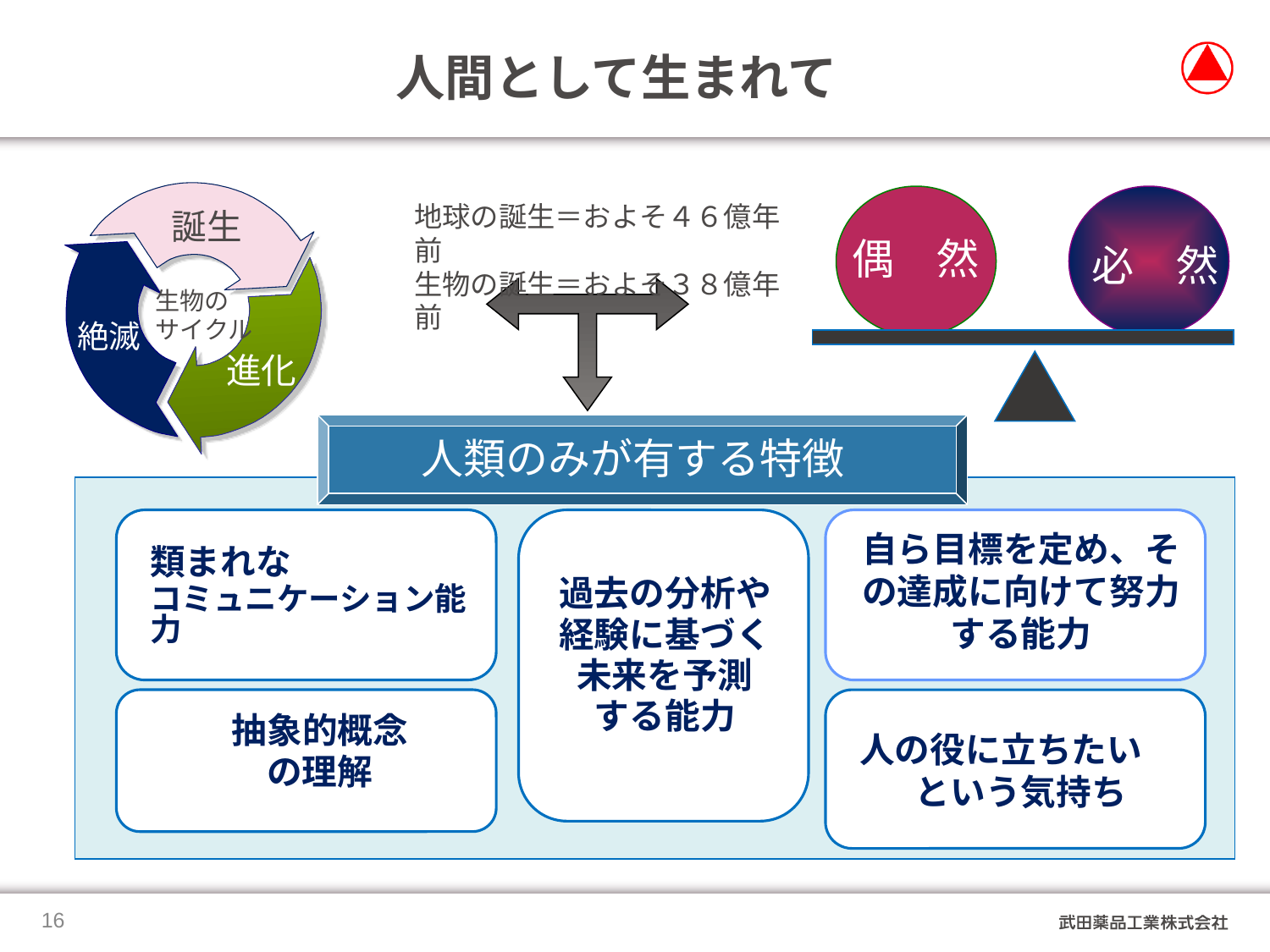

# 人間として生まれて

誕生

生物の
サイクル
絶滅
進化

地球の誕生＝およそ４６億年前
生物の誕生＝およそ３８億年前
偶　然
必　然

人類のみが有する特徴

自ら目標を定め、その達成に向けて努力する能力
類まれな
コミュニケーション能力
過去の分析や
経験に基づく
未来を予測
する能力

抽象的概念
の理解
人の役に立ちたい      という気持ち
16